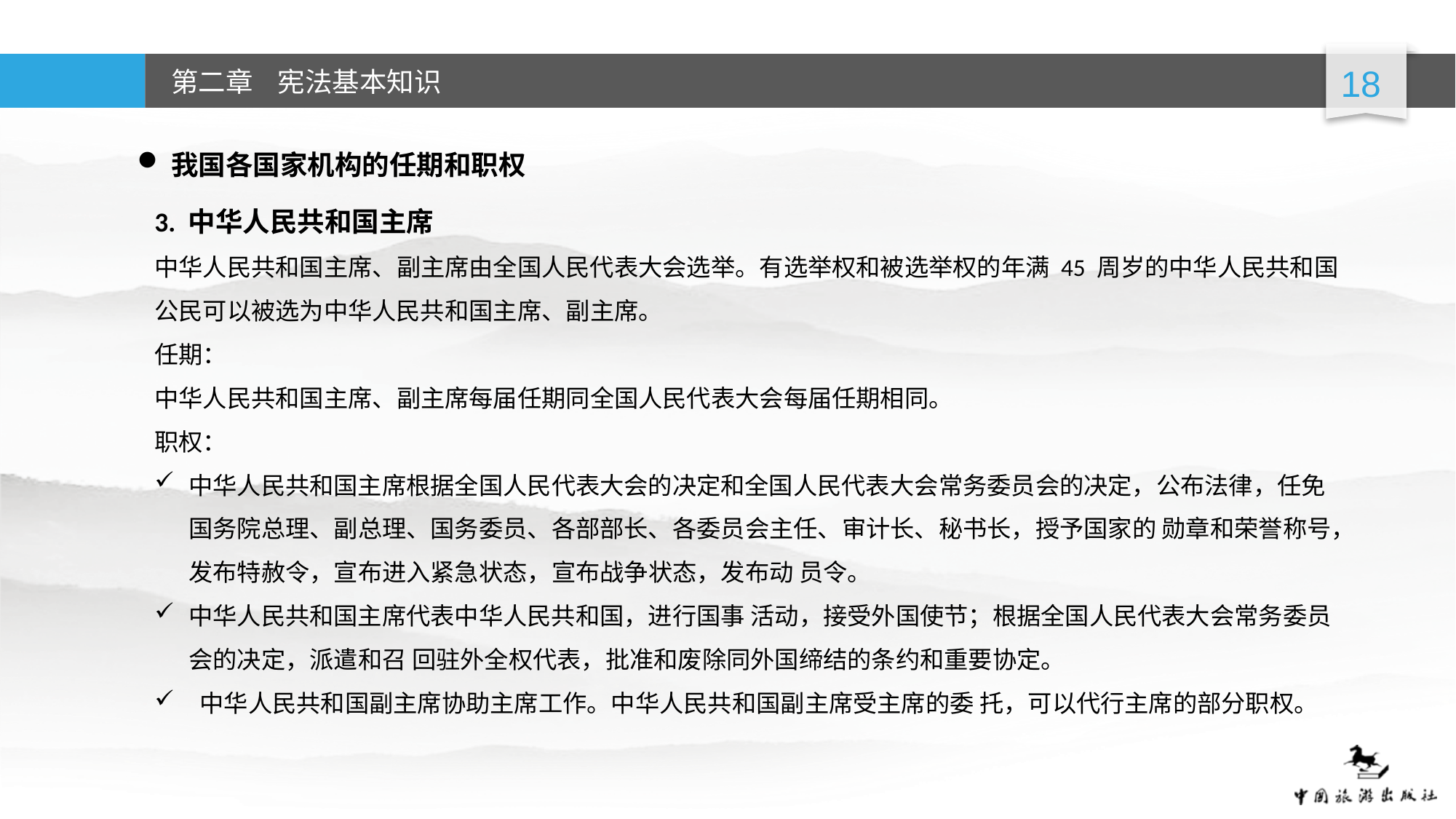

我国各国家机构的任期和职权
3. 中华人民共和国主席
中华人民共和国主席、副主席由全国人民代表大会选举。有选举权和被选举权的年满 45 周岁的中华人民共和国公民可以被选为中华人民共和国主席、副主席。
任期：
中华人民共和国主席、副主席每届任期同全国人民代表大会每届任期相同。
职权：
中华人民共和国主席根据全国人民代表大会的决定和全国人民代表大会常务委员会的决定，公布法律，任免国务院总理、副总理、国务委员、各部部长、各委员会主任、审计长、秘书长，授予国家的 勋章和荣誉称号，发布特赦令，宣布进入紧急状态，宣布战争状态，发布动 员令。
中华人民共和国主席代表中华人民共和国，进行国事 活动，接受外国使节；根据全国人民代表大会常务委员会的决定，派遣和召 回驻外全权代表，批准和废除同外国缔结的条约和重要协定。
 中华人民共和国副主席协助主席工作。中华人民共和国副主席受主席的委 托，可以代行主席的部分职权。